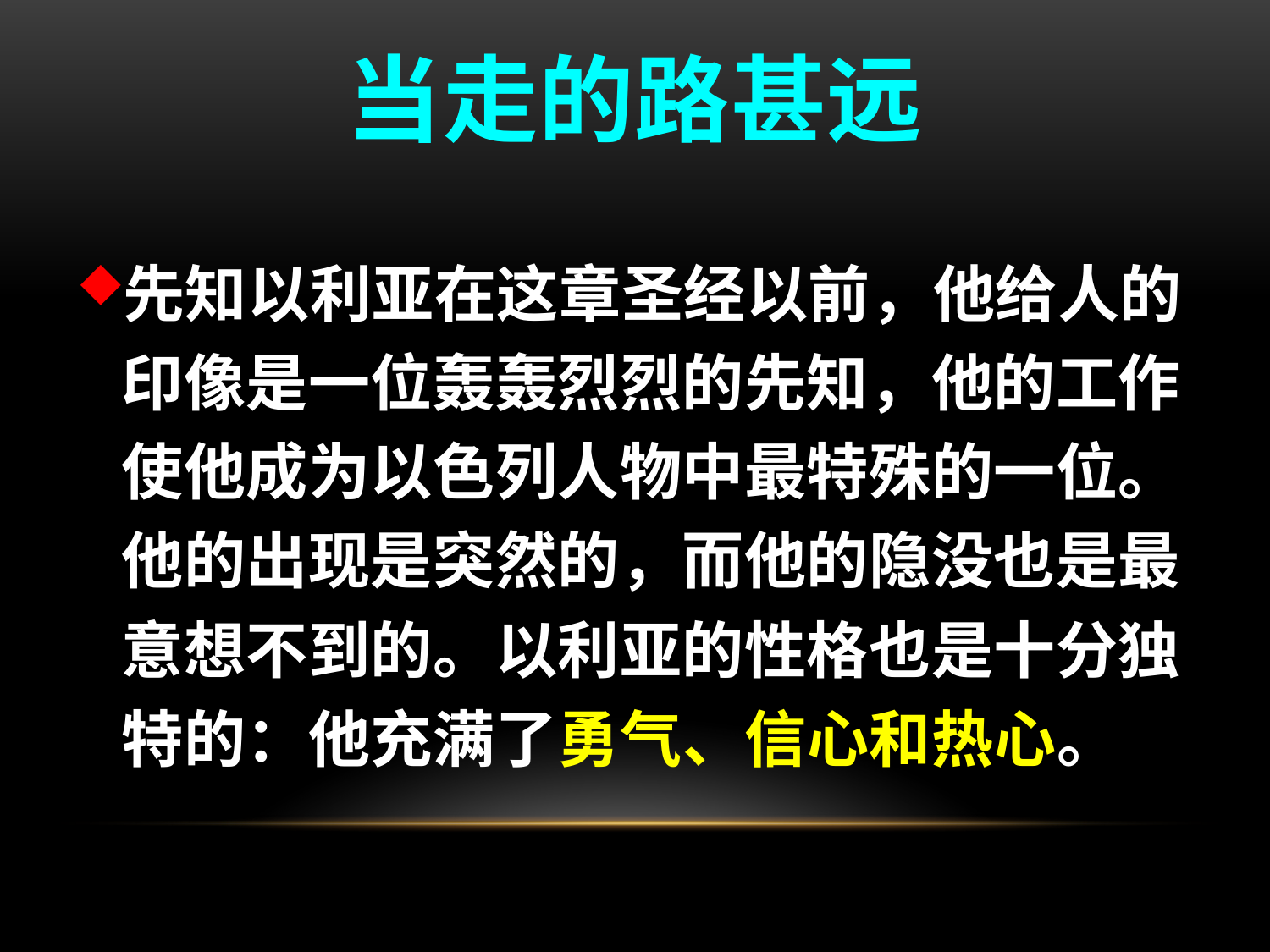

# 当走的路甚远
先知以利亚在这章圣经以前，他给人的印像是一位轰轰烈烈的先知，他的工作使他成为以色列人物中最特殊的一位。他的出现是突然的，而他的隐没也是最意想不到的。以利亚的性格也是十分独特的：他充满了勇气、信心和热心。